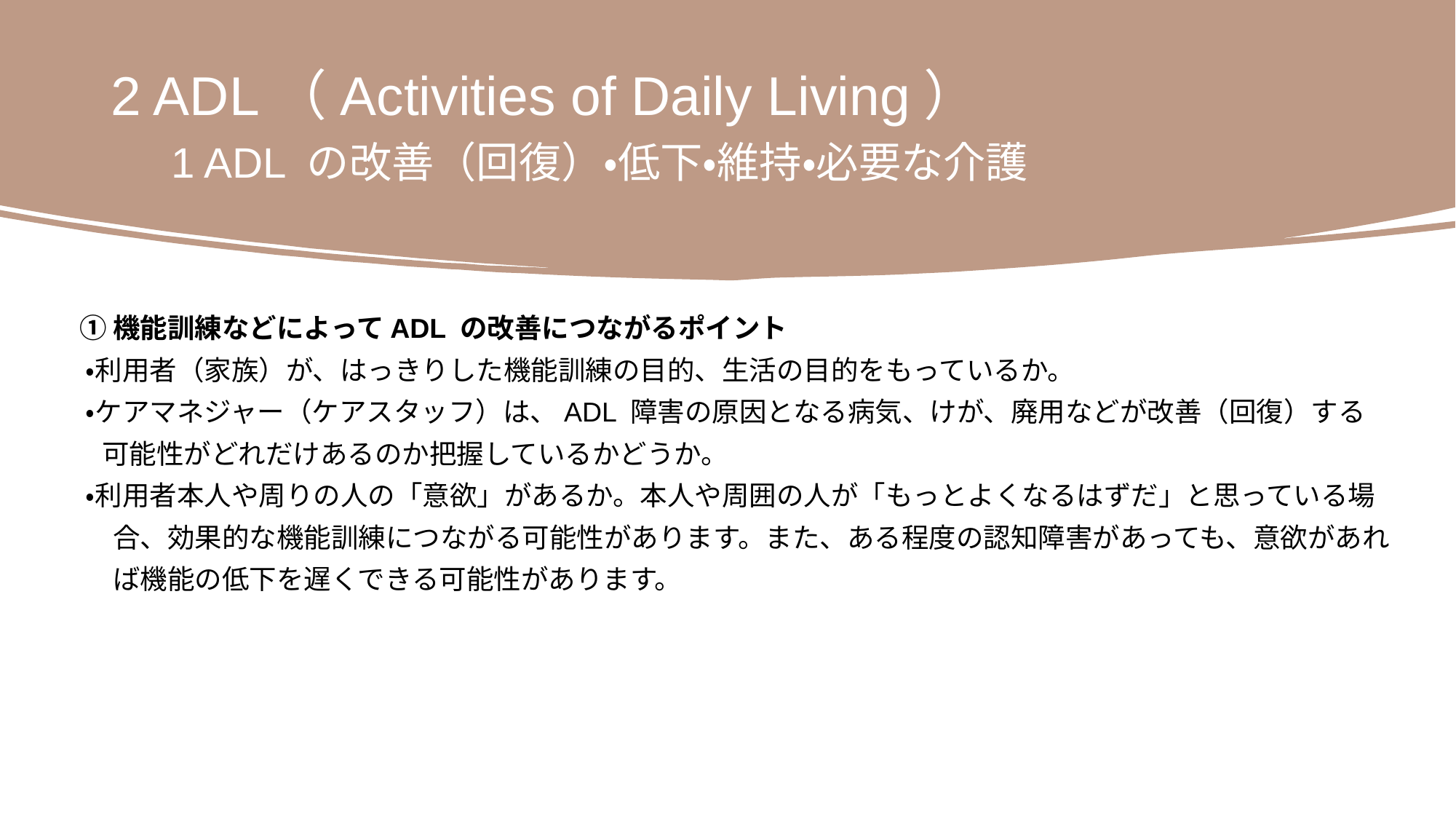

2 ADL（Activities of Daily Living）
　1 ADL の改善（回復）・低下・維持・必要な介護

　① 機能訓練などによってADL の改善につながるポイント
　 ・利用者（家族）が、はっきりした機能訓練の目的、生活の目的をもっているか。
　 ・ケアマネジャー（ケアスタッフ）は、ADL 障害の原因となる病気、けが、廃用などが改善（回復）する
       可能性がどれだけあるのか把握しているかどうか。
　 ・利用者本人や周りの人の「意欲」があるか。本人や周囲の人が「もっとよくなるはずだ」と思っている場
　　 合、効果的な機能訓練につながる可能性があります。また、ある程度の認知障害があっても、意欲があれ
　　 ば機能の低下を遅くできる可能性があります。